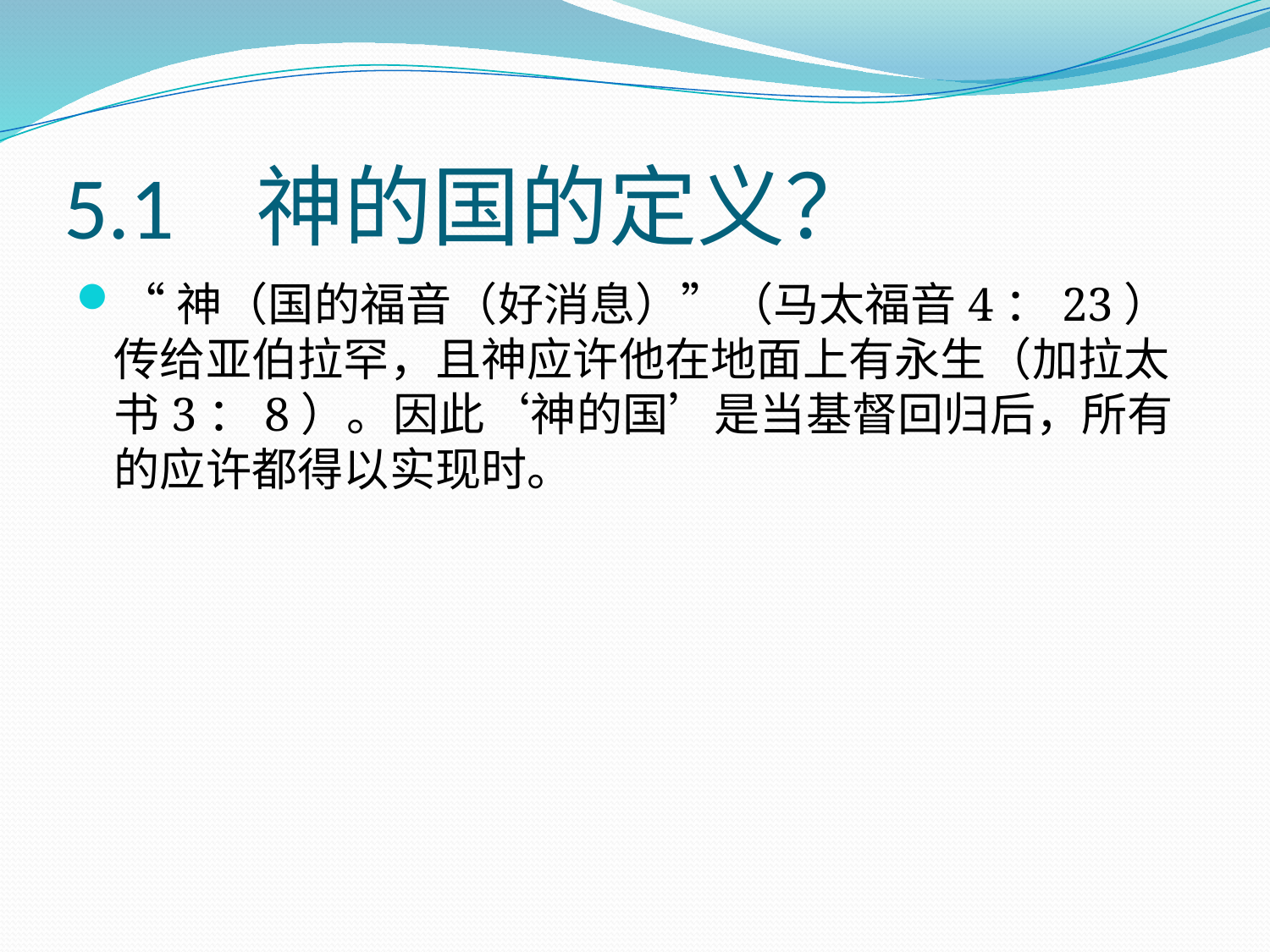

# 5.1   神的国的定义？
“神（国的福音（好消息）”（马太福音4：23）传给亚伯拉罕，且神应许他在地面上有永生（加拉太书3：8）。因此‘神的国’是当基督回归后，所有的应许都得以实现时。